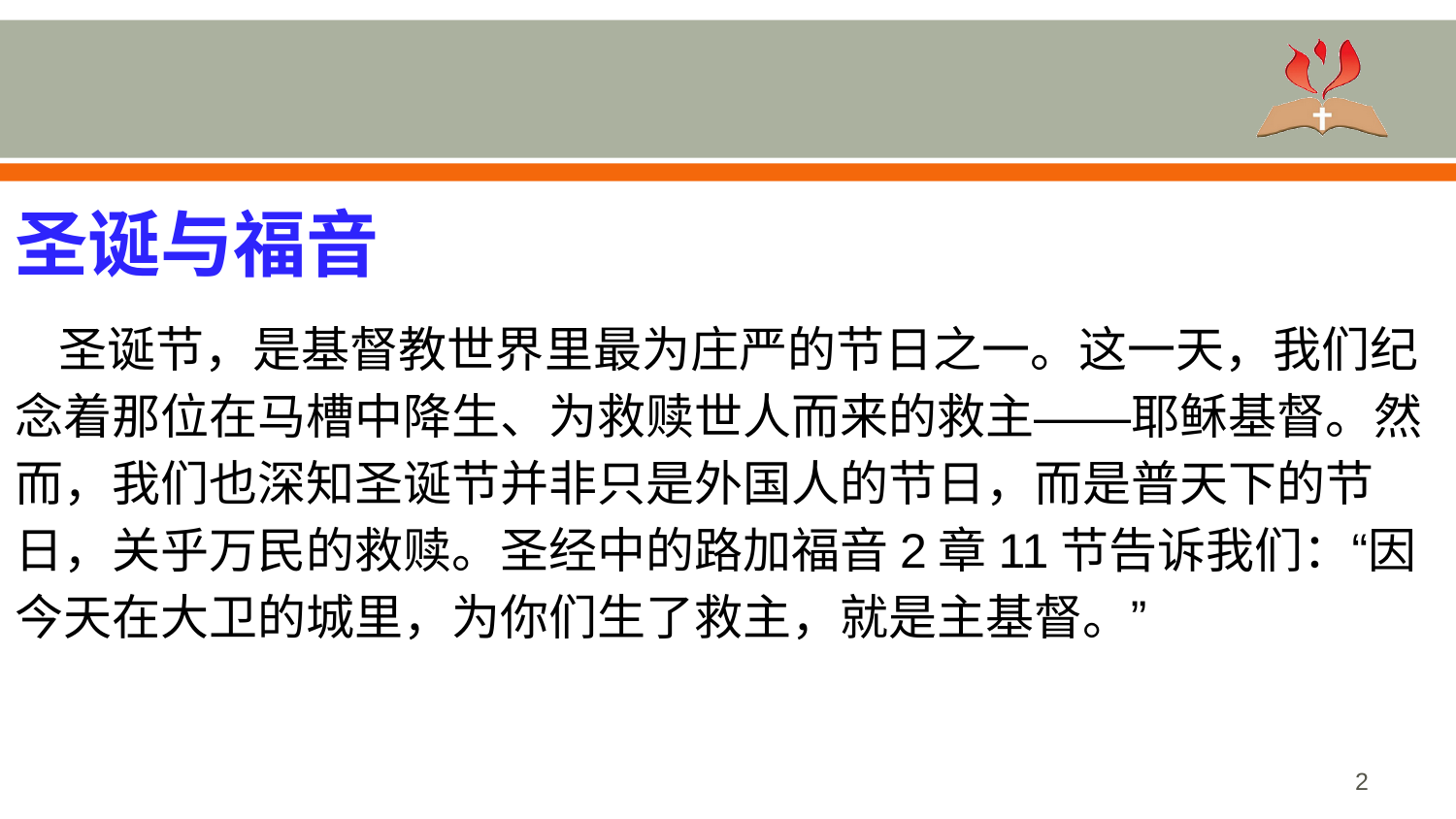

圣诞与福音
圣诞节，是基督教世界里最为庄严的节日之一。这一天，我们纪念着那位在马槽中降生、为救赎世人而来的救主——耶稣基督。然而，我们也深知圣诞节并非只是外国人的节日，而是普天下的节日，关乎万民的救赎。圣经中的路加福音2章11节告诉我们：“因今天在大卫的城里，为你们生了救主，就是主基督。”

2